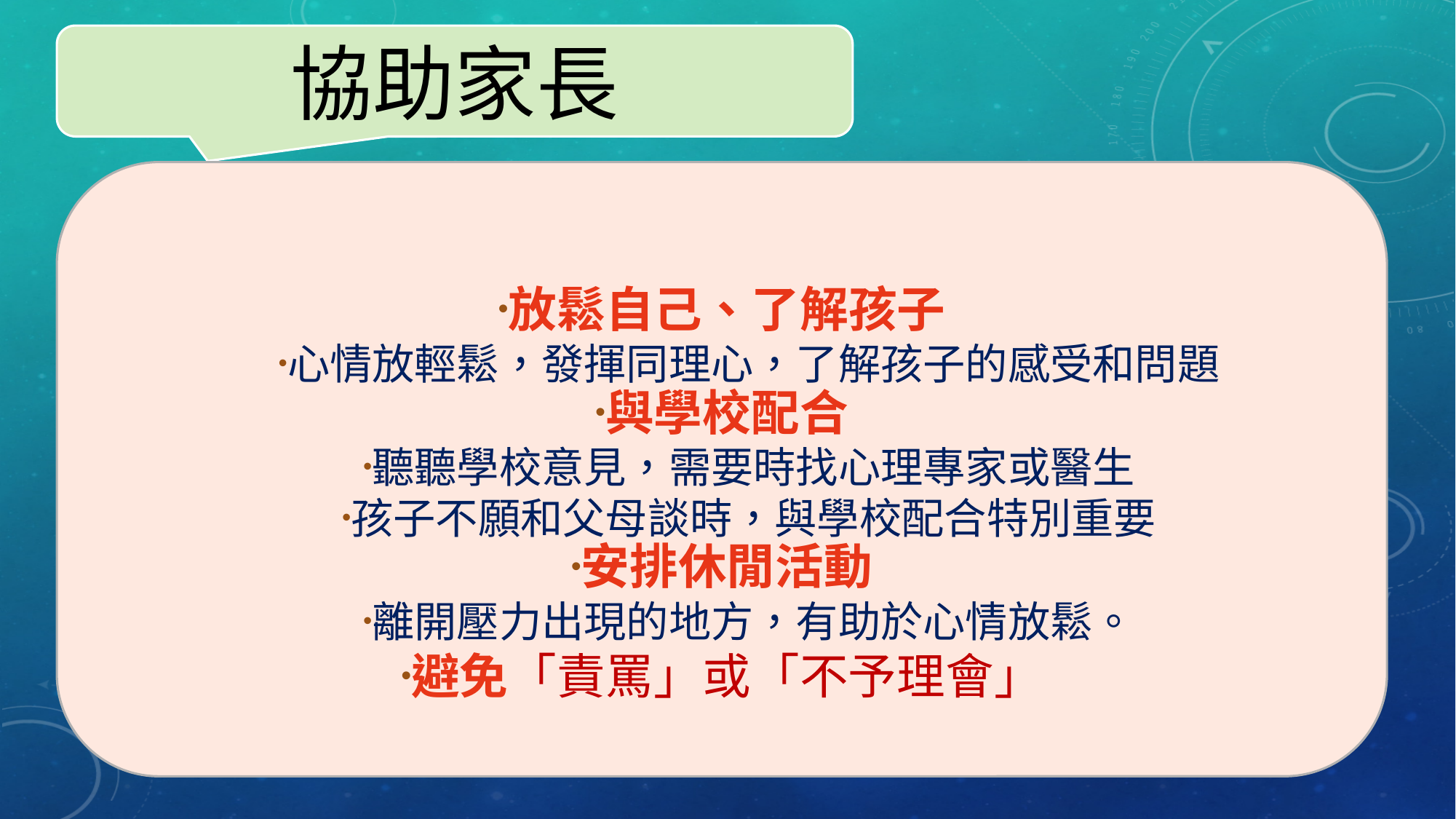

協助家長

放鬆自己、了解孩子
心情放輕鬆，發揮同理心，了解孩子的感受和問題
與學校配合
聽聽學校意見，需要時找心理專家或醫生
孩子不願和父母談時，與學校配合特別重要
安排休閒活動
離開壓力出現的地方，有助於心情放鬆。
避免「責罵」或「不予理會」